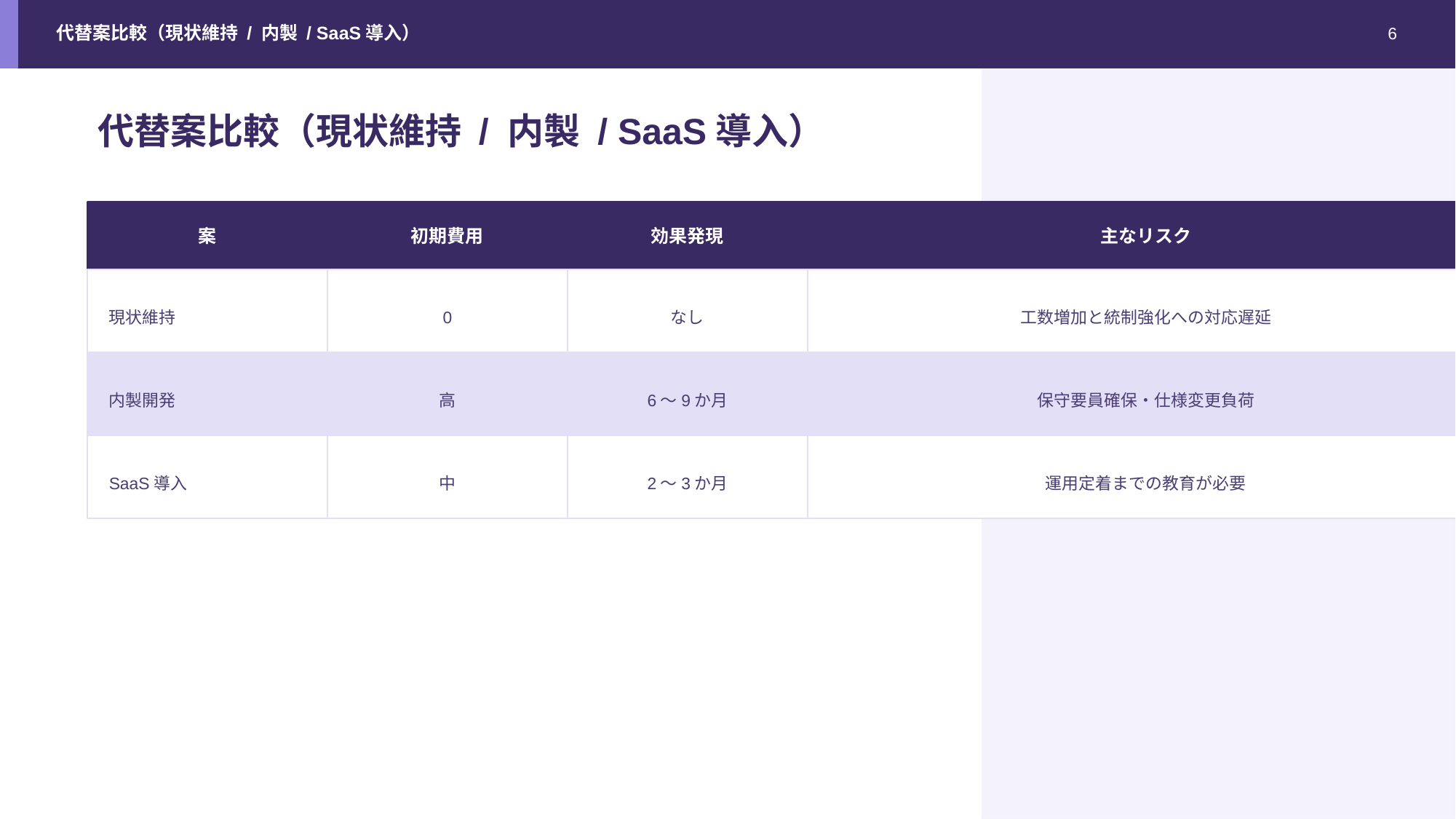

代替案比較（現状維持 / 内製 / SaaS導入）
6

代替案比較（現状維持 / 内製 / SaaS導入）

案
初期費用
効果発現
主なリスク

現状維持
0
なし
工数増加と統制強化への対応遅延

内製開発
高
6〜9か月
保守要員確保・仕様変更負荷

SaaS導入
中
2〜3か月
運用定着までの教育が必要